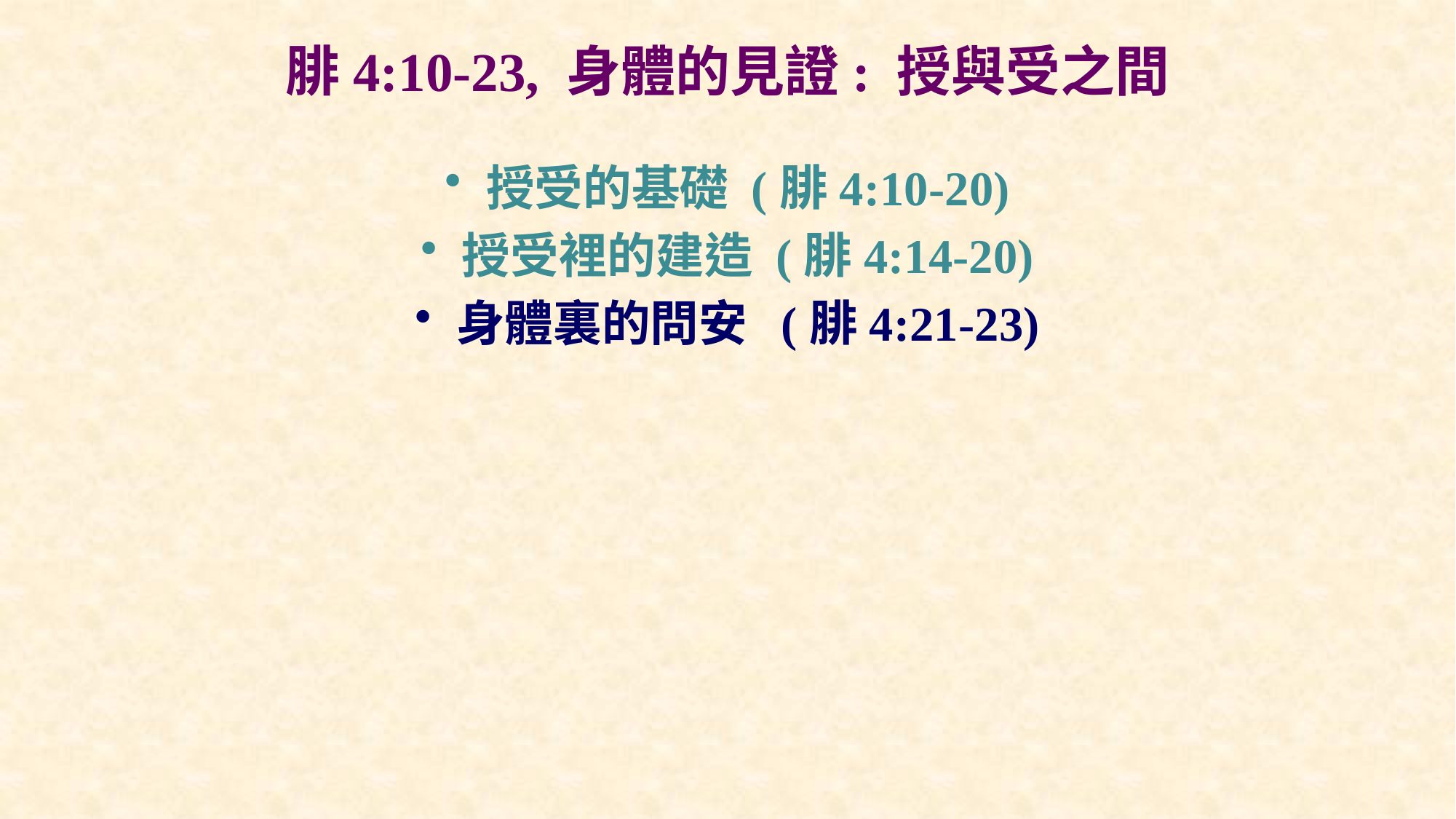

# 腓4:10-23, 身體的見證: 授與受之間
授受的基礎 (腓4:10-20)
授受裡的建造 (腓4:14-20)
身體裏的問安  (腓4:21-23)